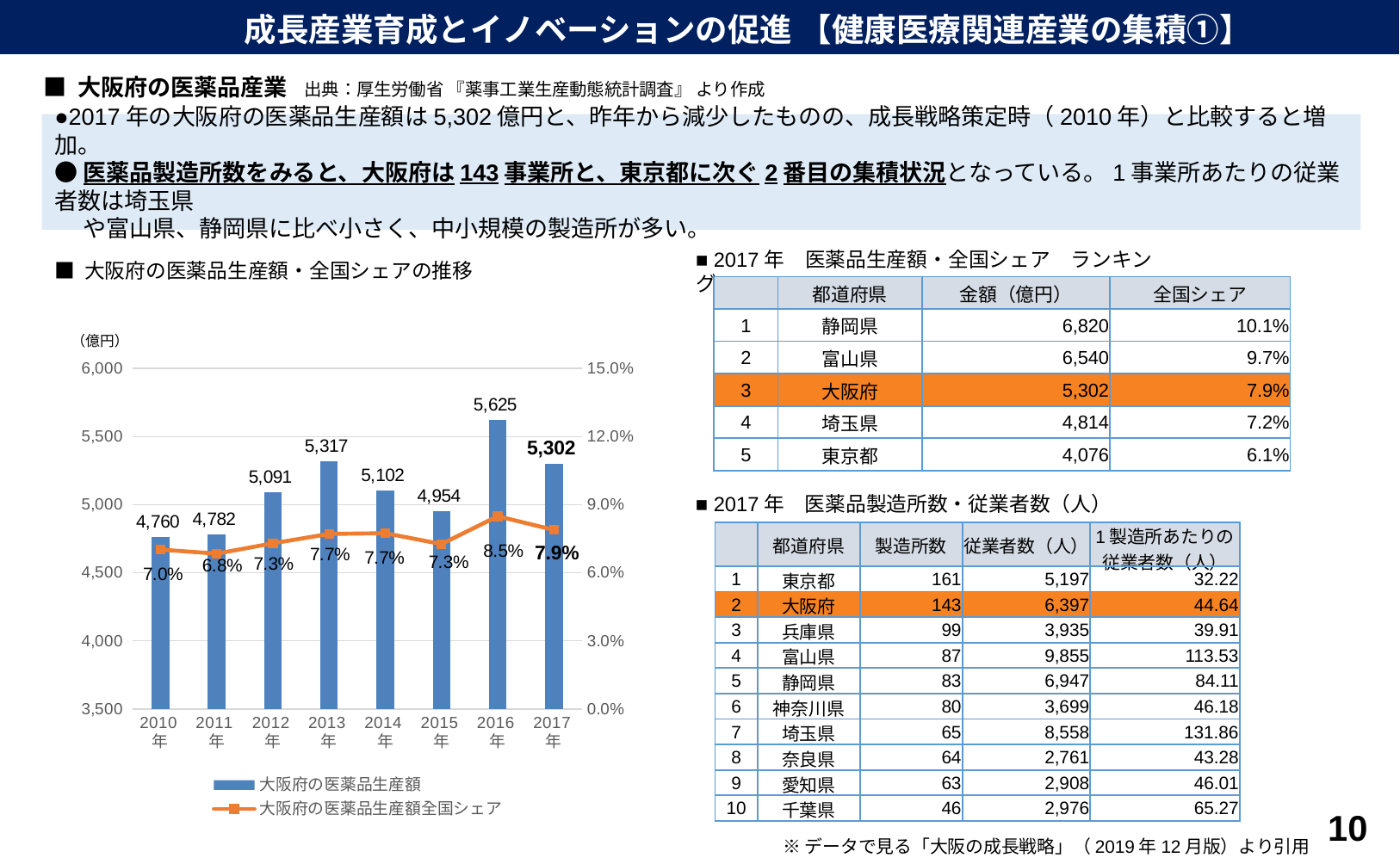

成長産業育成とイノベーションの促進 【健康医療関連産業の集積①】
■ 大阪府の医薬品産業　出典：厚生労働省 『薬事工業生産動態統計調査』 より作成
●2017年の大阪府の医薬品生産額は5,302億円と、昨年から減少したものの、成長戦略策定時（2010年）と比較すると増加。
●医薬品製造所数をみると、大阪府は143事業所と、東京都に次ぐ2番目の集積状況となっている。1事業所あたりの従業者数は埼玉県
　 や富山県、静岡県に比べ小さく、中小規模の製造所が多い。
■ 2017年　医薬品生産額・全国シェア　ランキング
■ 大阪府の医薬品生産額・全国シェアの推移
|  | 都道府県 | 金額（億円） | 全国シェア |
| --- | --- | --- | --- |
| 1 | 静岡県 | 6,820 | 10.1% |
| 2 | 富山県 | 6,540 | 9.7% |
| 3 | 大阪府 | 5,302 | 7.9% |
| 4 | 埼玉県 | 4,814 | 7.2% |
| 5 | 東京都 | 4,076 | 6.1% |
（億円）

### Chart

| Category | 大阪府の医薬品生産額 | 大阪府の医薬品生産額全国シェア |
|---|---|---|
| 2010年 | 4759.90466 | 0.0702144100878438 |
| 2011年 | 4781.74438 | 0.06843413439385675 |
| 2012年 | 5091.16585 | 0.07297371477676509 |
| 2013年 | 5316.93473 | 0.0771239332365681 |
| 2014年 | 5102.33942 | 0.07742827903765813 |
| 2015年 | 4953.74857 | 0.07263120901670227 |
| 2016年 | 5624.84052 | 0.08491786767014169 |
| 2017年 | 5302.08314 | 0.0788845912274379 |
■ 2017年　医薬品製造所数・従業者数（人）
|  | 都道府県 | 製造所数 | 従業者数（人） | 1製造所あたりの 従業者数（人） |
| --- | --- | --- | --- | --- |
| 1 | 東京都 | 161 | 5,197 | 32.22 |
| 2 | 大阪府 | 143 | 6,397 | 44.64 |
| 3 | 兵庫県 | 99 | 3,935 | 39.91 |
| 4 | 富山県 | 87 | 9,855 | 113.53 |
| 5 | 静岡県 | 83 | 6,947 | 84.11 |
| 6 | 神奈川県 | 80 | 3,699 | 46.18 |
| 7 | 埼玉県 | 65 | 8,558 | 131.86 |
| 8 | 奈良県 | 64 | 2,761 | 43.28 |
| 9 | 愛知県 | 63 | 2,908 | 46.01 |
| 10 | 千葉県 | 46 | 2,976 | 65.27 |
10
※データで見る「大阪の成長戦略」（2019年12月版）より引用